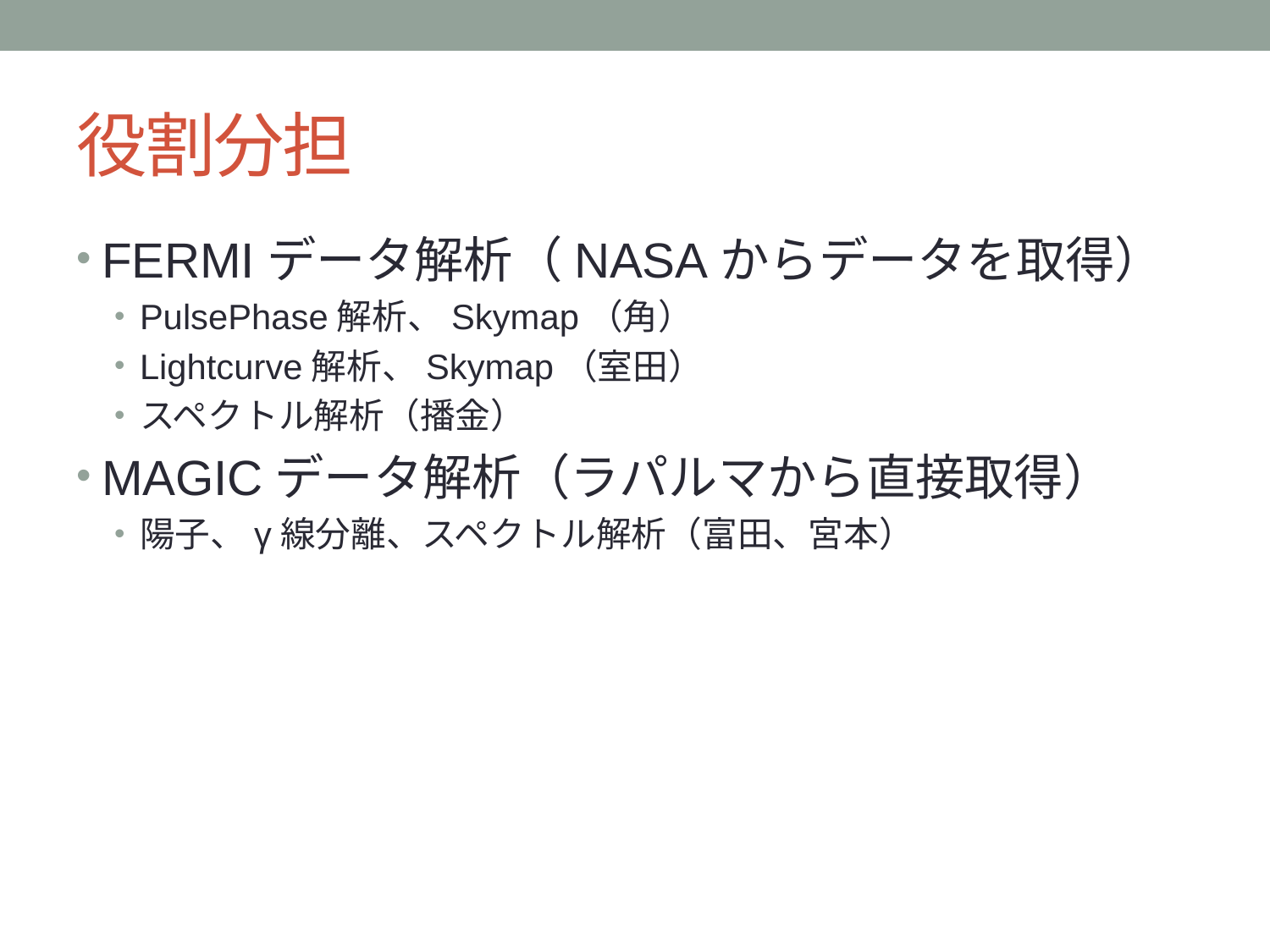

# 役割分担
FERMIデータ解析（NASAからデータを取得）
PulsePhase解析、Skymap（角）
Lightcurve解析、Skymap（室田）
スペクトル解析（播金）
MAGICデータ解析（ラパルマから直接取得）
陽子、γ線分離、スペクトル解析（富田、宮本）